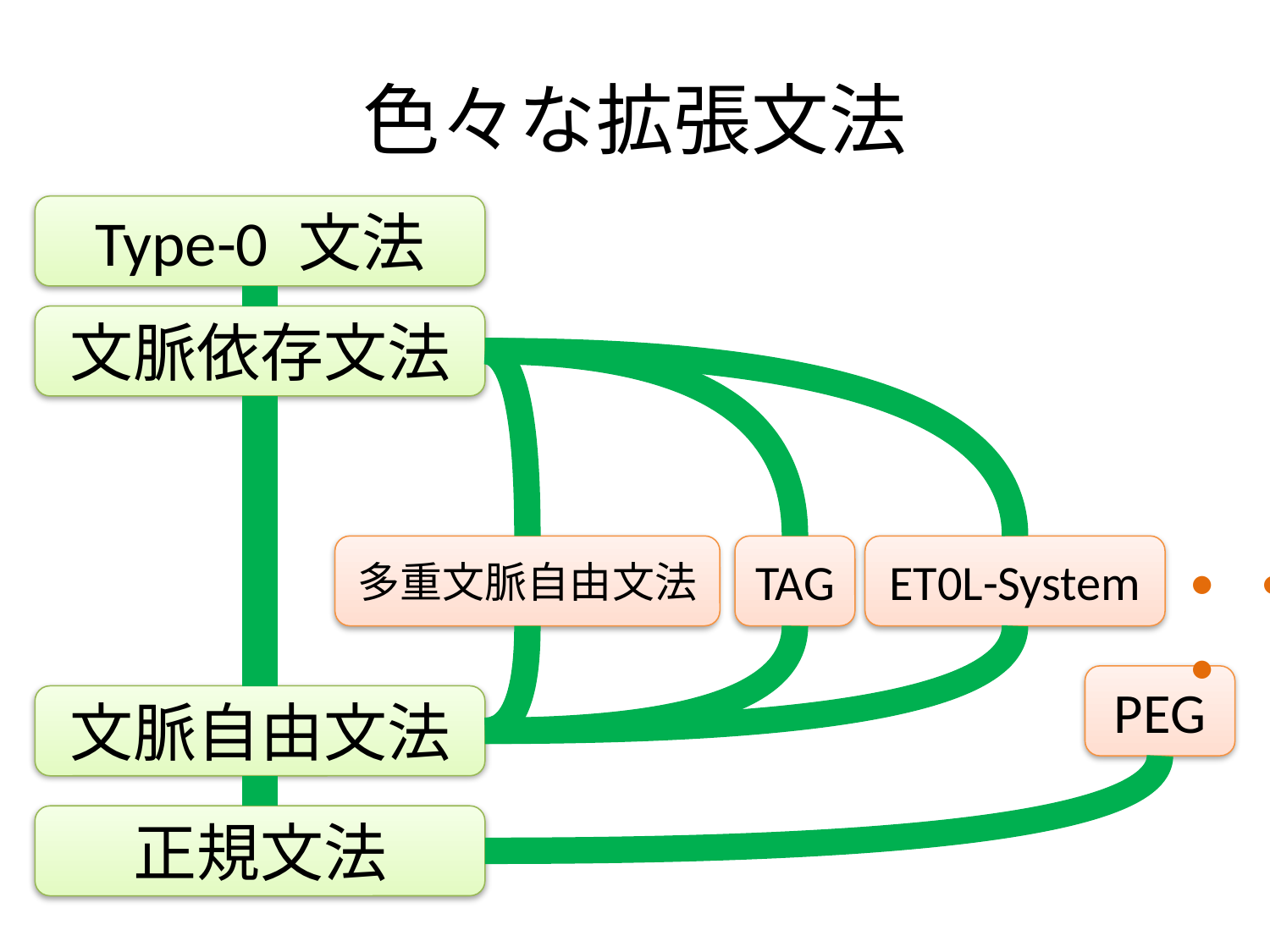

# 色々な拡張文法
Type-0 文法
文脈依存文法
多重文脈自由文法
TAG
ET0L-System
・・・
PEG
文脈自由文法
正規文法